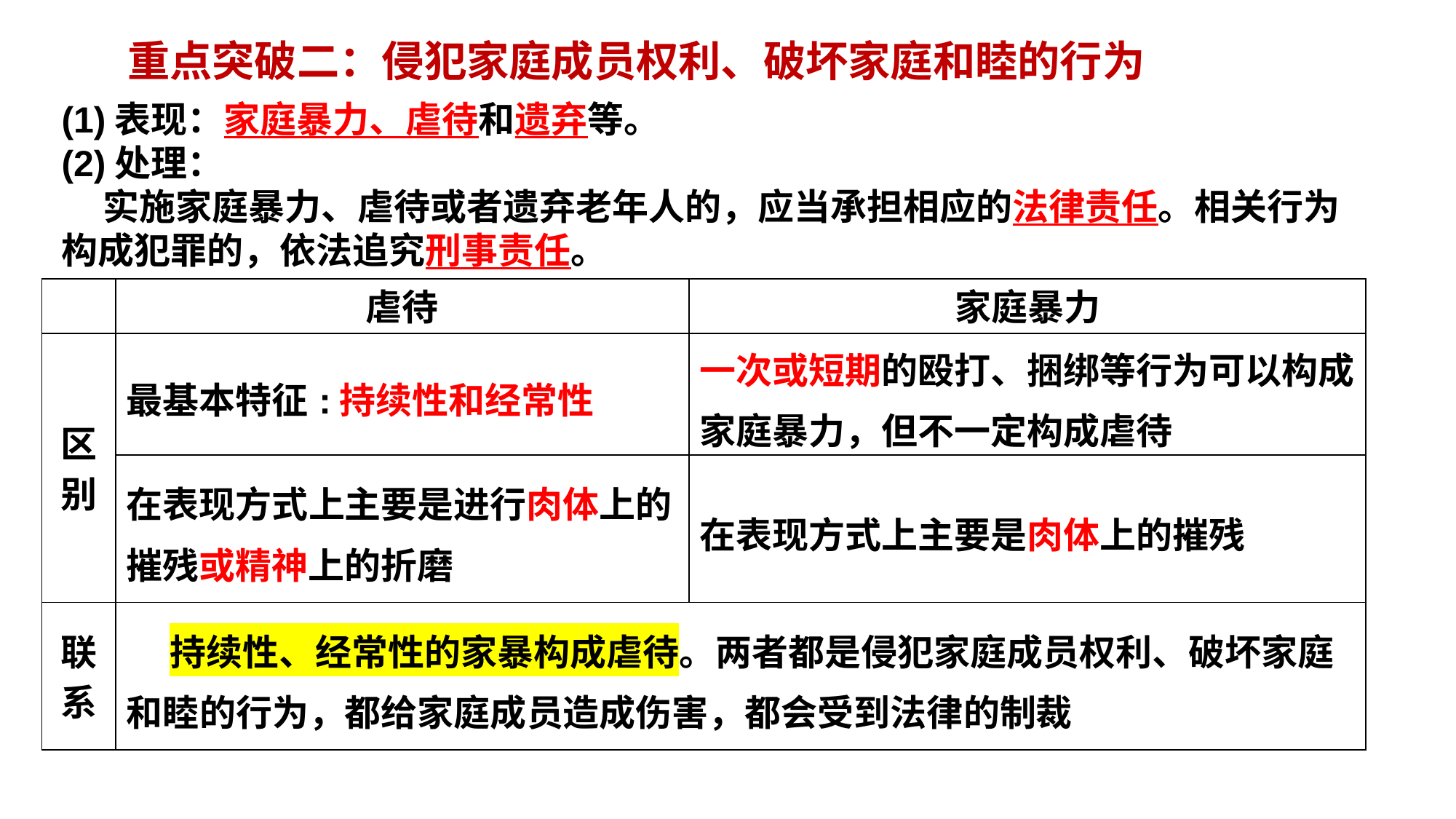

重点突破二：侵犯家庭成员权利、破坏家庭和睦的行为
(1)表现：家庭暴力、虐待和遗弃等。
(2)处理：
    实施家庭暴力、虐待或者遗弃老年人的，应当承担相应的法律责任。相关行为构成犯罪的，依法追究刑事责任。
|  | 虐待 | 家庭暴力 |
| --- | --- | --- |
| 区别 | 最基本特征:持续性和经常性 | 一次或短期的殴打、捆绑等行为可以构成家庭暴力，但不一定构成虐待 |
|  | 在表现方式上主要是进行肉体上的摧残或精神上的折磨 | 在表现方式上主要是肉体上的摧残 |
| 联系 | 持续性、经常性的家暴构成虐待。两者都是侵犯家庭成员权利、破坏家庭和睦的行为，都给家庭成员造成伤害，都会受到法律的制裁 |  |